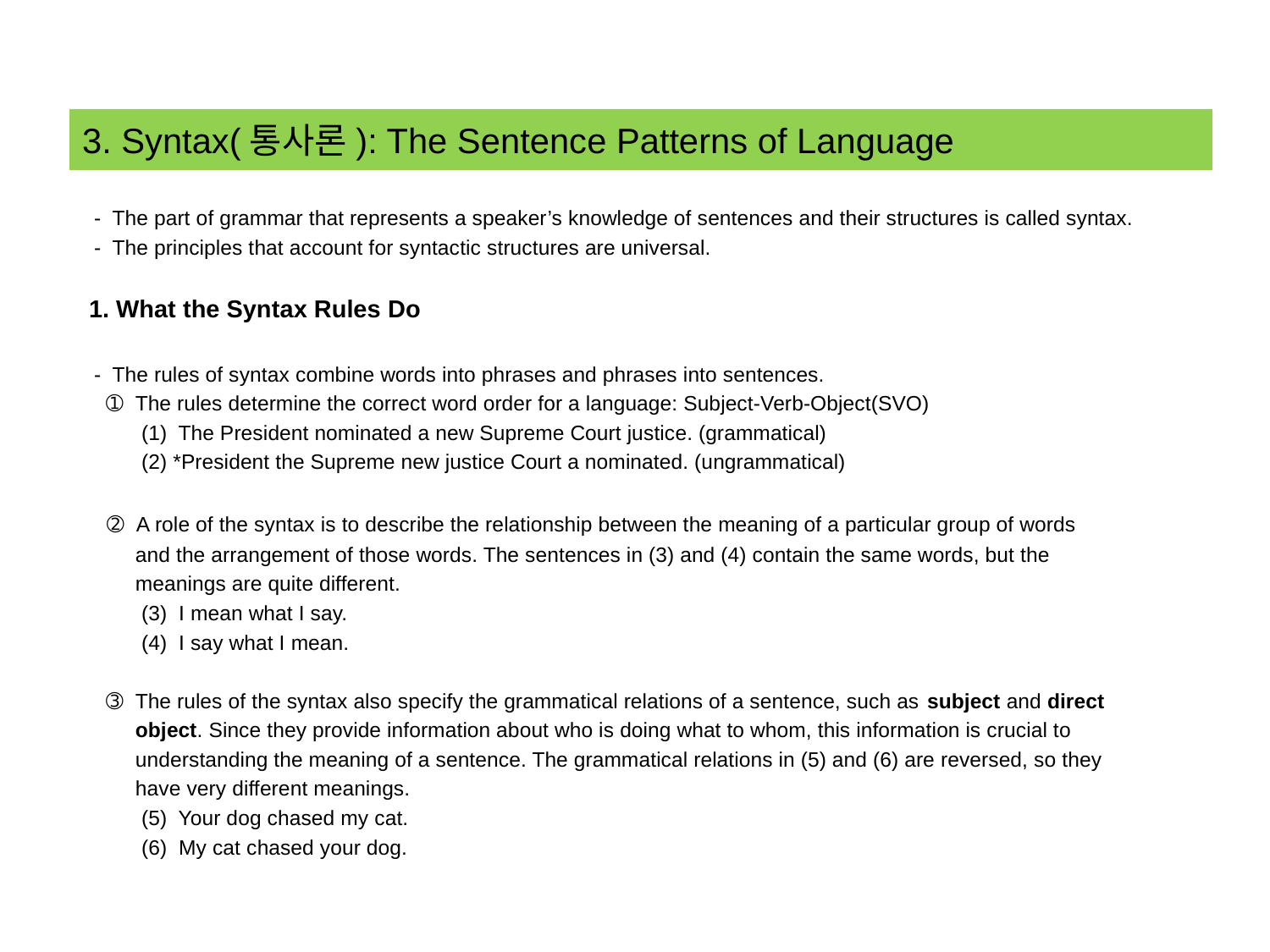

# 3. Syntax(통사론): The Sentence Patterns of Language
  -  The part of grammar that represents a speaker’s knowledge of sentences and their structures is called syntax.
  -  The principles that account for syntactic structures are universal.

 1. What the Syntax Rules Do

  -  The rules of syntax combine words into phrases and phrases into sentences.
    ➀  The rules determine the correct word order for a language: Subject-Verb-Object(SVO)
          (1)  The President nominated a new Supreme Court justice. (grammatical)
          (2) *President the Supreme new justice Court a nominated. (ungrammatical)

    ➁  A role of the syntax is to describe the relationship between the meaning of a particular group of words
         and the arrangement of those words. The sentences in (3) and (4) contain the same words, but the
         meanings are quite different.
          (3)  I mean what I say.
          (4)  I say what I mean.

    ➂  The rules of the syntax also specify the grammatical relations of a sentence, such as subject and direct
         object. Since they provide information about who is doing what to whom, this information is crucial to
         understanding the meaning of a sentence. The grammatical relations in (5) and (6) are reversed, so they
         have very different meanings.
          (5)  Your dog chased my cat.
          (6)  My cat chased your dog.